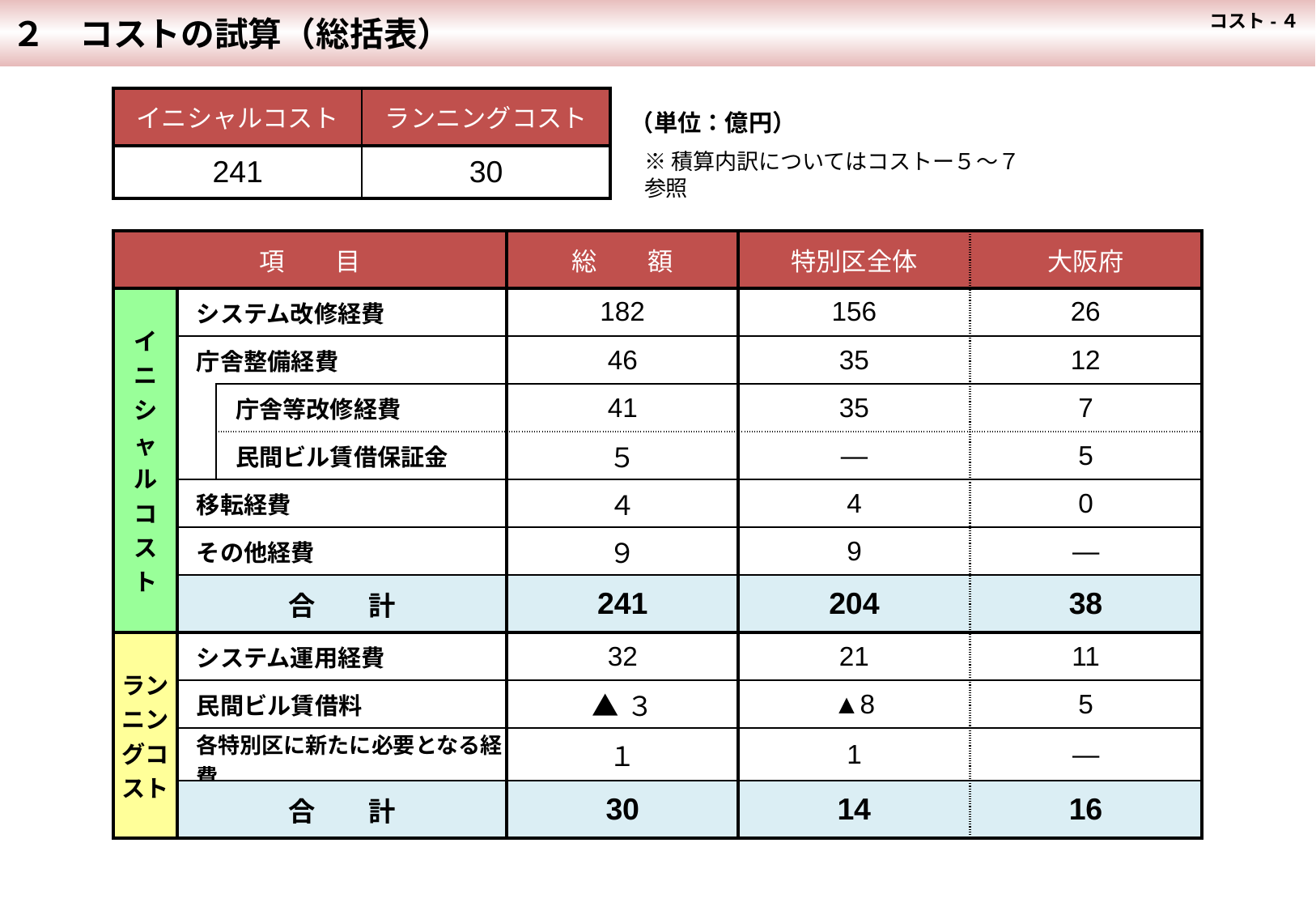

２　コストの試算（総括表）
コスト-４
| イニシャルコスト | ランニングコスト |
| --- | --- |
| 241 | 30 |
（単位：億円）
※積算内訳についてはコストー５～７参照
| 項　　目 |  |  | 総　　額 | 特別区全体 | 大阪府 |
| --- | --- | --- | --- | --- | --- |
| イニシャルコスト | システム改修経費 |  | 182 | 156 | 26 |
|  | 庁舎整備経費 |  | 46 | 35 | 12 |
|  |  | 庁舎等改修経費 | 41 | 35 | 7 |
|  |  | 民間ビル賃借保証金 | ５ | ― | 5 |
|  | 移転経費 |  | ４ | 4 | 0 |
|  | その他経費 |  | ９ | 9 | ― |
|  | 合　　計 |  | 241 | 204 | 38 |
| ランニングコスト | システム運用経費 |  | 32 | 21 | 11 |
|  | 民間ビル賃借料 |  | ▲３ | ▲8 | 5 |
|  | 各特別区に新たに必要となる経費 |  | １ | 1 | ― |
|  | 合　　計 |  | 30 | 14 | 16 |